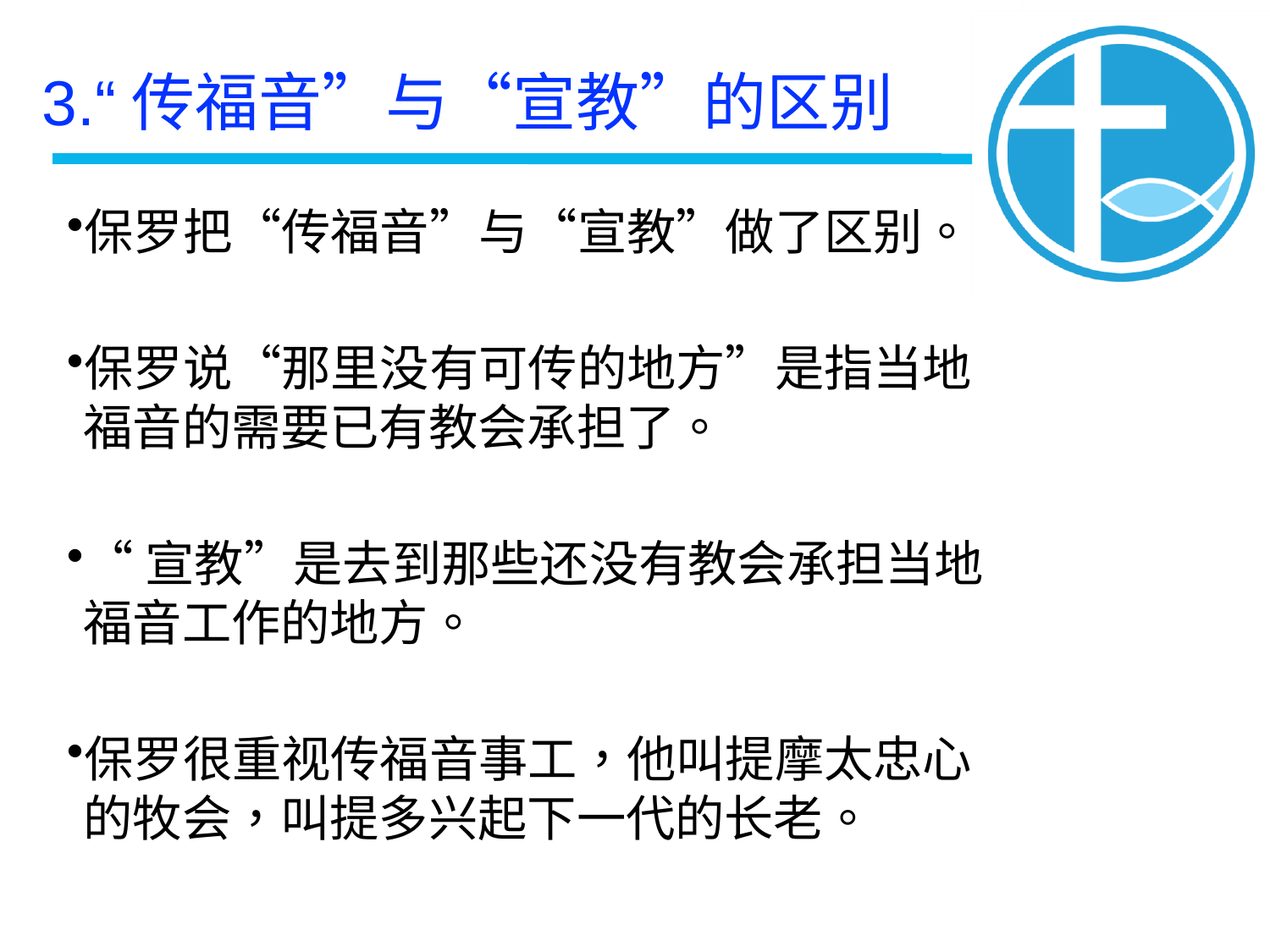

3.“传福音”与“宣教”的区别
保罗把“传福音”与“宣教”做了区别。

保罗说“那里没有可传的地方”是指当地福音的需要已有教会承担了。

“宣教”是去到那些还没有教会承担当地福音工作的地方。

保罗很重视传福音事工，他叫提摩太忠心的牧会，叫提多兴起下一代的长老。